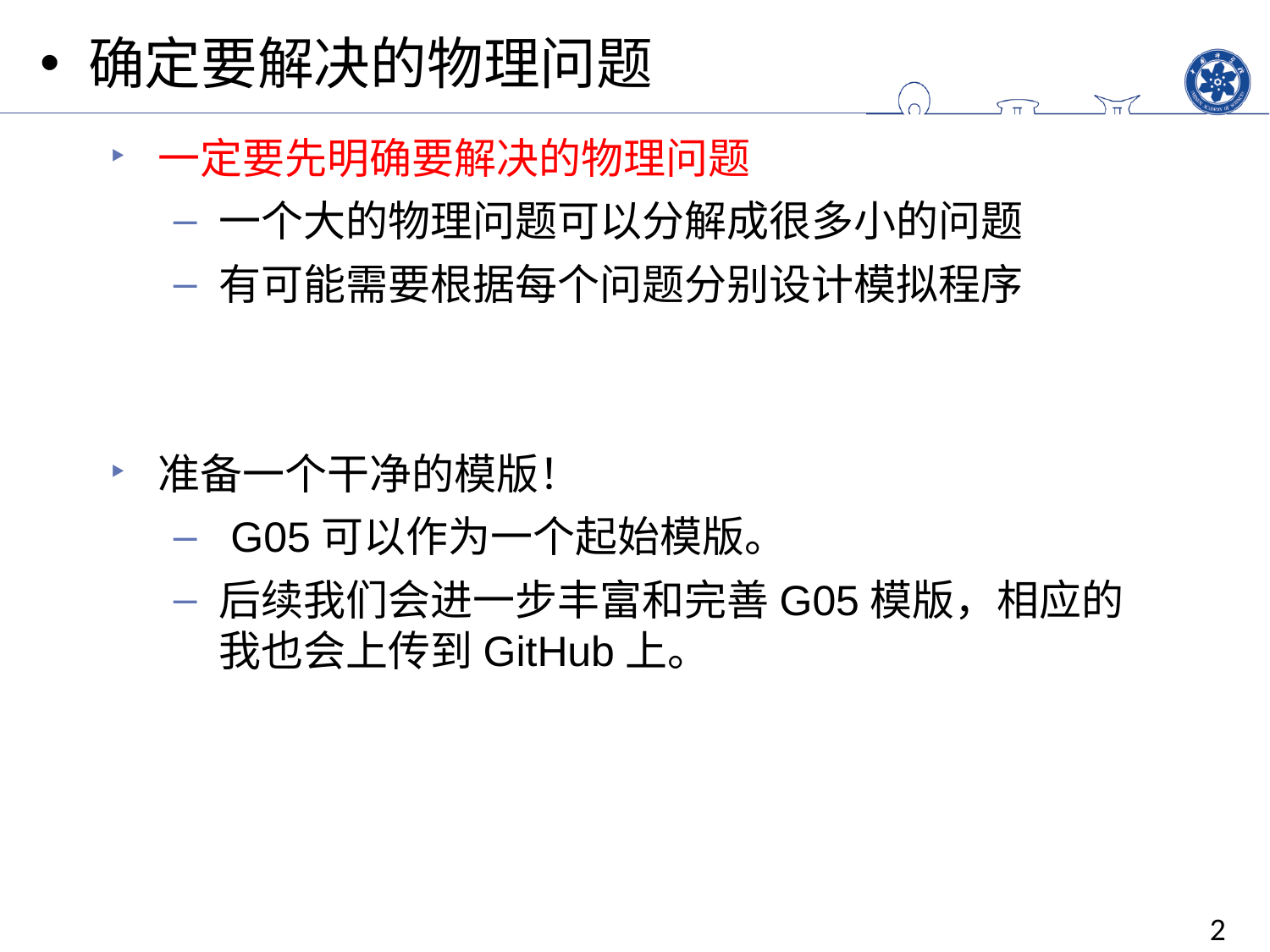

确定要解决的物理问题
一定要先明确要解决的物理问题
一个大的物理问题可以分解成很多小的问题
有可能需要根据每个问题分别设计模拟程序

准备一个干净的模版！
 G05可以作为一个起始模版。
后续我们会进一步丰富和完善G05模版，相应的我也会上传到GitHub上。
2